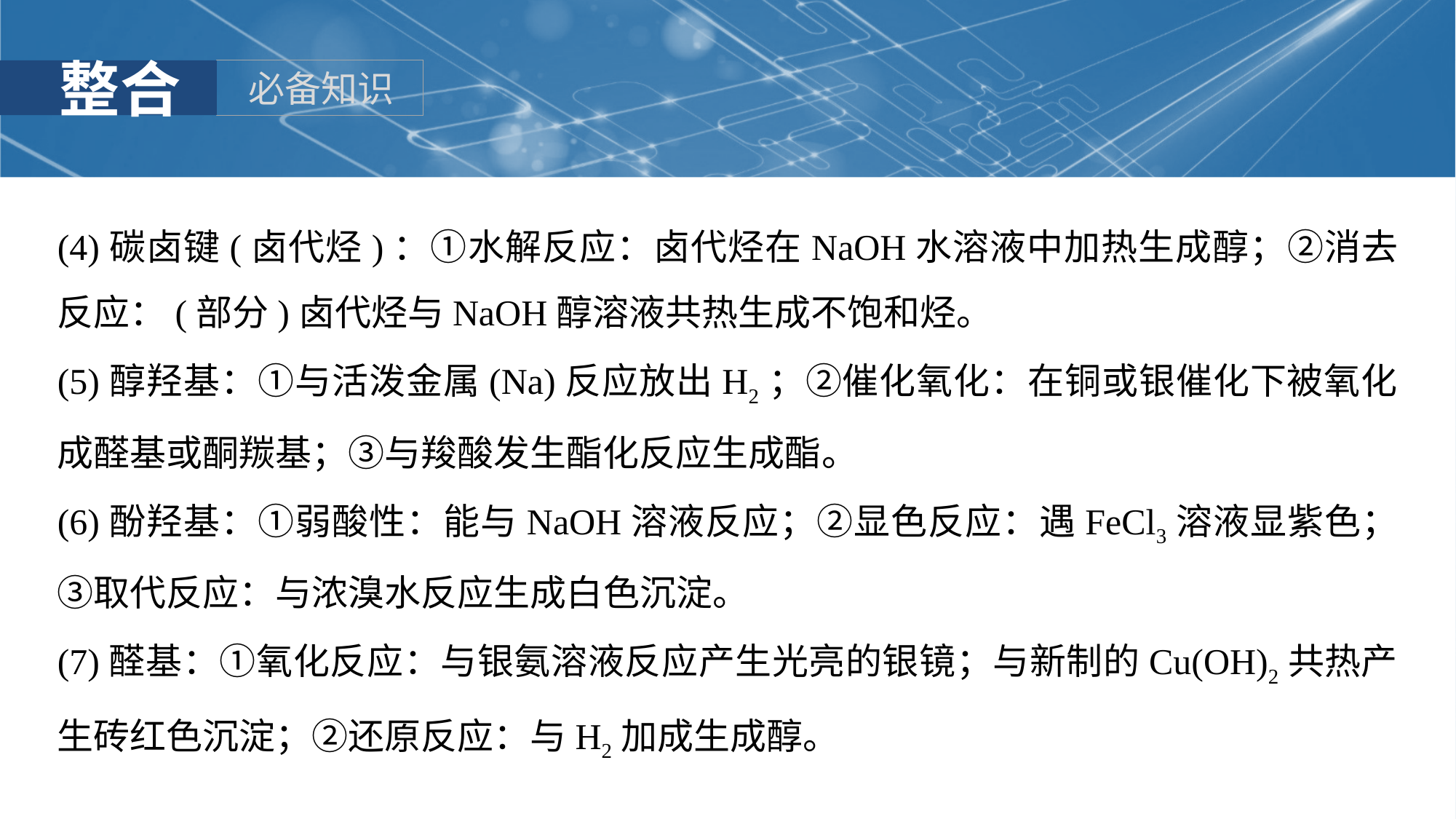

(4)碳卤键(卤代烃)：①水解反应：卤代烃在NaOH水溶液中加热生成醇；②消去反应：(部分)卤代烃与NaOH醇溶液共热生成不饱和烃。
(5)醇羟基：①与活泼金属(Na)反应放出H2；②催化氧化：在铜或银催化下被氧化成醛基或酮羰基；③与羧酸发生酯化反应生成酯。
(6)酚羟基：①弱酸性：能与NaOH溶液反应；②显色反应：遇FeCl3溶液显紫色；③取代反应：与浓溴水反应生成白色沉淀。
(7)醛基：①氧化反应：与银氨溶液反应产生光亮的银镜；与新制的Cu(OH)2共热产生砖红色沉淀；②还原反应：与H2加成生成醇。